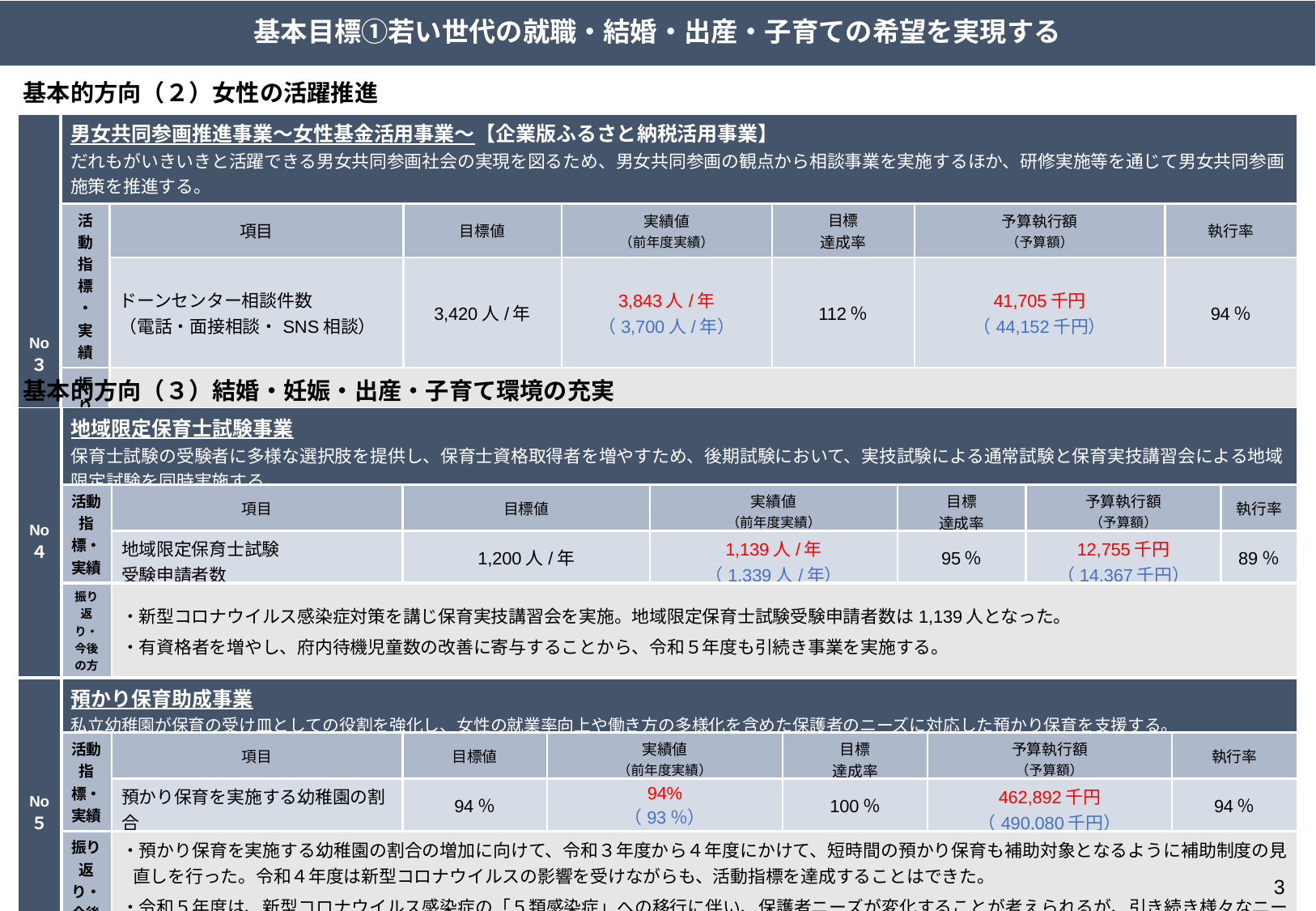

基本目標①若い世代の就職・結婚・出産・子育ての希望を実現する
基本的方向（２）女性の活躍推進
| No ３ | 男女共同参画推進事業～女性基金活用事業～【企業版ふるさと納税活用事業】 だれもがいきいきと活躍できる男女共同参画社会の実現を図るため、男女共同参画の観点から相談事業を実施するほか、研修実施等を通じて男女共同参画施策を推進する。 |  |  |  |  |  |  |
| --- | --- | --- | --- | --- | --- | --- | --- |
|  | 活動指標・実績 | 項目 | 目標値 | 実績値 （前年度実績） | 目標 達成率 | 予算執行額 （予算額） | 執行率 |
|  |  | ドーンセンター相談件数 （電話・面接相談・SNS相談） | 3,420人/年 | 3,843人/年 （3,700人/年） | 112％ | 41,705千円 （44,152千円） | 94％ |
|  | 振り返り・ 今後の方針 | ・女性のための面接相談、電話相談及びSNS相談を行った。 ・市町村相談員等を対象に研修を実施した。 ・令和５年度も引き続き企業版ふるさと納税を活用し、男女共同参画社会の実現を図るため、事業実施を続ける。 ※令和４年度ふるさと納税寄附額：1,000千円 |  |  |  |  |  |
基本的方向（３）結婚・妊娠・出産・子育て環境の充実
| No ４ | 地域限定保育士試験事業 保育士試験の受験者に多様な選択肢を提供し、保育士資格取得者を増やすため、後期試験において、実技試験による通常試験と保育実技講習会による地域限定試験を同時実施する。 |  |  |  |  |  |  |  |  |  |  |
| --- | --- | --- | --- | --- | --- | --- | --- | --- | --- | --- | --- |
|  | 活動指標・実績 | 項目 | 目標値 |  | 実績値 （前年度実績） |  | 目標 達成率 |  | 予算執行額 （予算額） |  | 執行率 |
|  |  | 地域限定保育士試験 受験申請者数 | 1,200人/年 |  | 1,139人/年 （1,339人/年） |  | 95％ |  | 12,755千円 （14,367千円） |  | 89％ |
|  | 振り返り・ 今後の方針 | ・新型コロナウイルス感染症対策を講じ保育実技講習会を実施。地域限定保育士試験受験申請者数は1,139人となった。 ・有資格者を増やし、府内待機児童数の改善に寄与することから、令和５年度も引続き事業を実施する。 |  |  |  |  |  |  |  |  |  |
| No ５ | 預かり保育助成事業 私立幼稚園が保育の受け皿としての役割を強化し、女性の就業率向上や働き方の多様化を含めた保護者のニーズに対応した預かり保育を支援する。 |  |  |  |  |  |  |  |  |  |  |
|  | 活動指標・実績 | 項目 | 目標値 | 実績値 （前年度実績） |  | 目標 達成率 |  | 予算執行額 （予算額） |  | 執行率 |  |
|  |  | 預かり保育を実施する幼稚園の割合 | 94％ | 94% （93％） |  | 100％ |  | 462,892千円 （490,080千円） |  | 94％ |  |
|  | 振り返り・ 今後の方針 | ・預かり保育を実施する幼稚園の割合の増加に向けて、令和３年度から４年度にかけて、短時間の預かり保育も補助対象となるように補助制度の見直しを行った。令和４年度は新型コロナウイルスの影響を受けながらも、活動指標を達成することはできた。 ・令和５年度は、新型コロナウイルス感染症の「５類感染症」への移行に伴い、保護者ニーズが変化することが考えられるが、引き続き様々なニーズに応えられる預かり保育を実施できるよう支援していく。 |  |  |  |  |  |  |  |  |  |
3